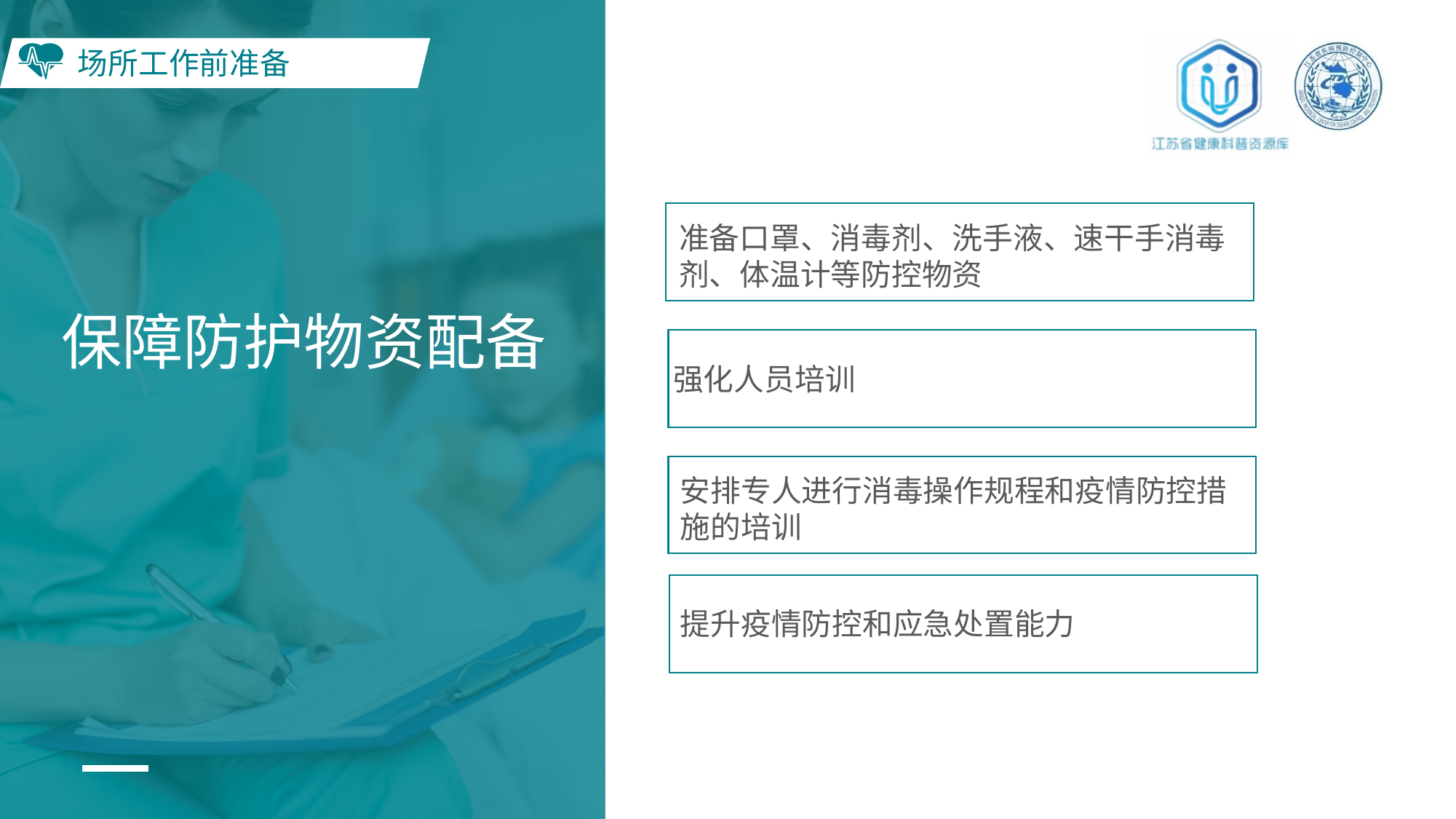

场所工作前准备

准备口罩、消毒剂、洗手液、速干手消毒剂、体温计等防控物资
保障防护物资配备

强化人员培训

安排专人进行消毒操作规程和疫情防控措施的培训

提升疫情防控和应急处置能力